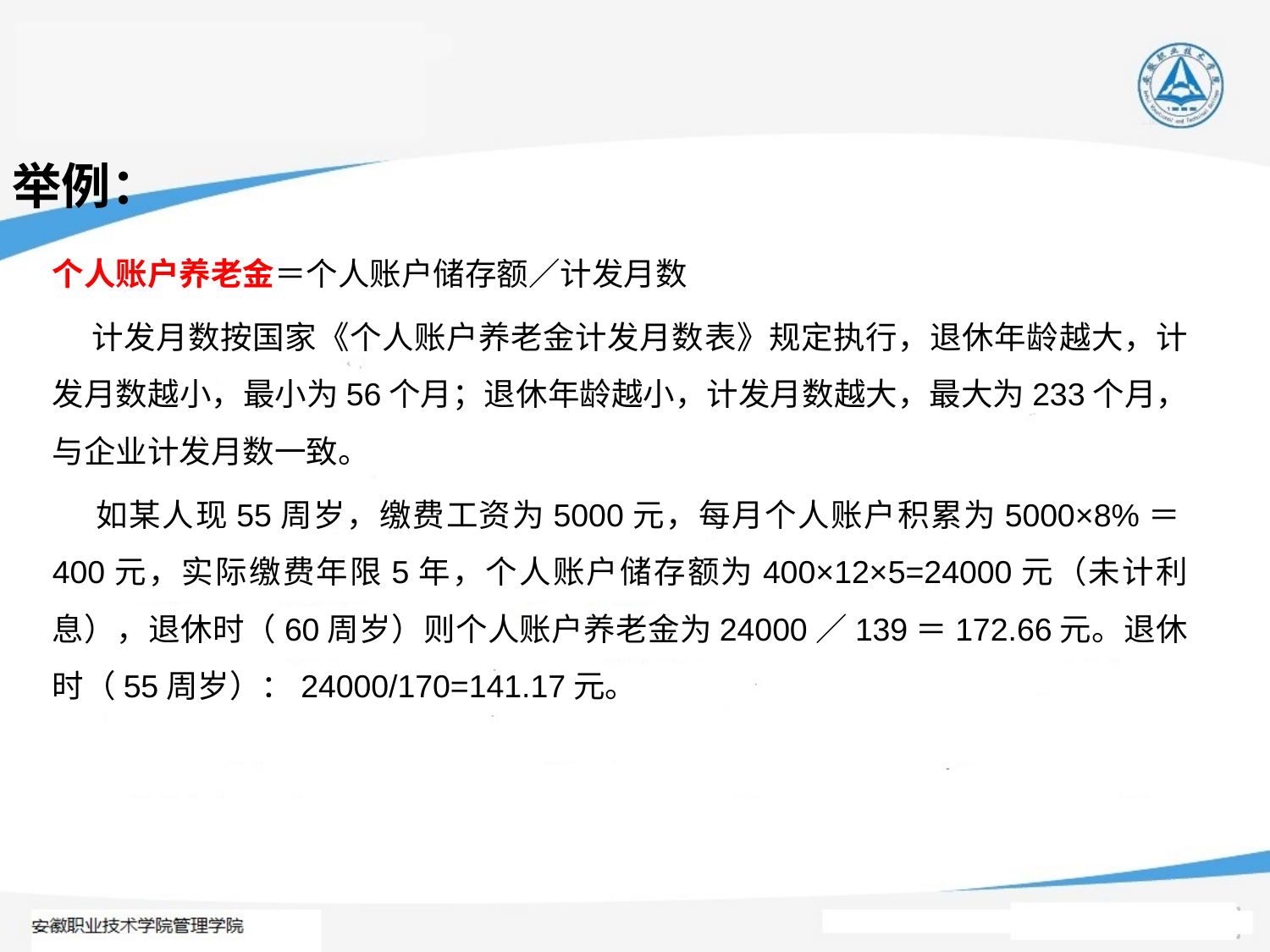

举例：
个人账户养老金＝个人账户储存额／计发月数
    计发月数按国家《个人账户养老金计发月数表》规定执行，退休年龄越大，计发月数越小，最小为56个月；退休年龄越小，计发月数越大，最大为233个月，与企业计发月数一致。
    如某人现55周岁，缴费工资为5000元，每月个人账户积累为5000×8%＝400元，实际缴费年限5年，个人账户储存额为400×12×5=24000元（未计利息），退休时（60周岁）则个人账户养老金为24000／139＝172.66元。退休时（55周岁）：24000/170=141.17元。